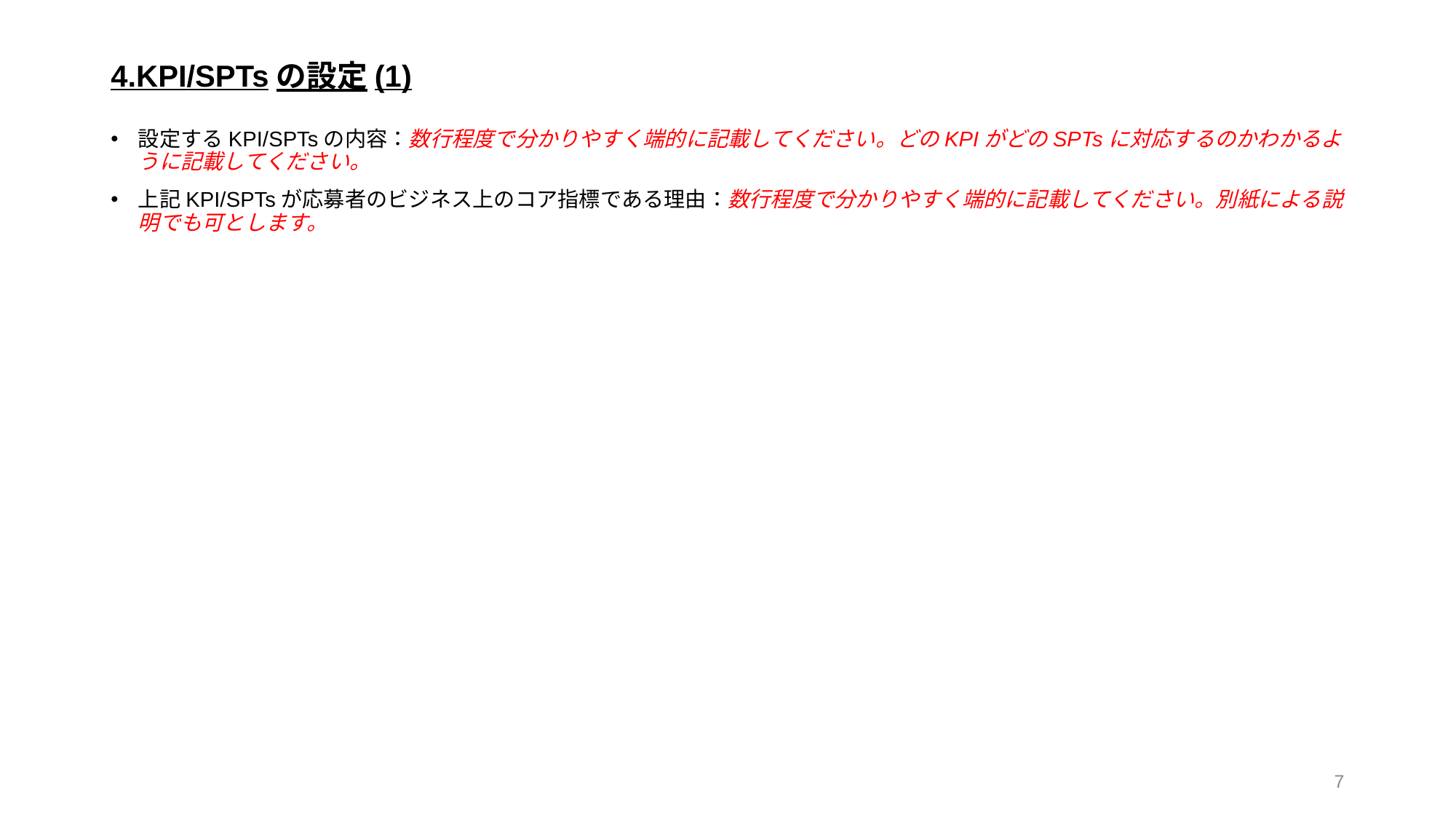

# 4.KPI/SPTsの設定(1)
設定するKPI/SPTsの内容：数行程度で分かりやすく端的に記載してください。どのKPIがどのSPTsに対応するのかわかるように記載してください。
上記KPI/SPTsが応募者のビジネス上のコア指標である理由：数行程度で分かりやすく端的に記載してください。別紙による説明でも可とします。

7